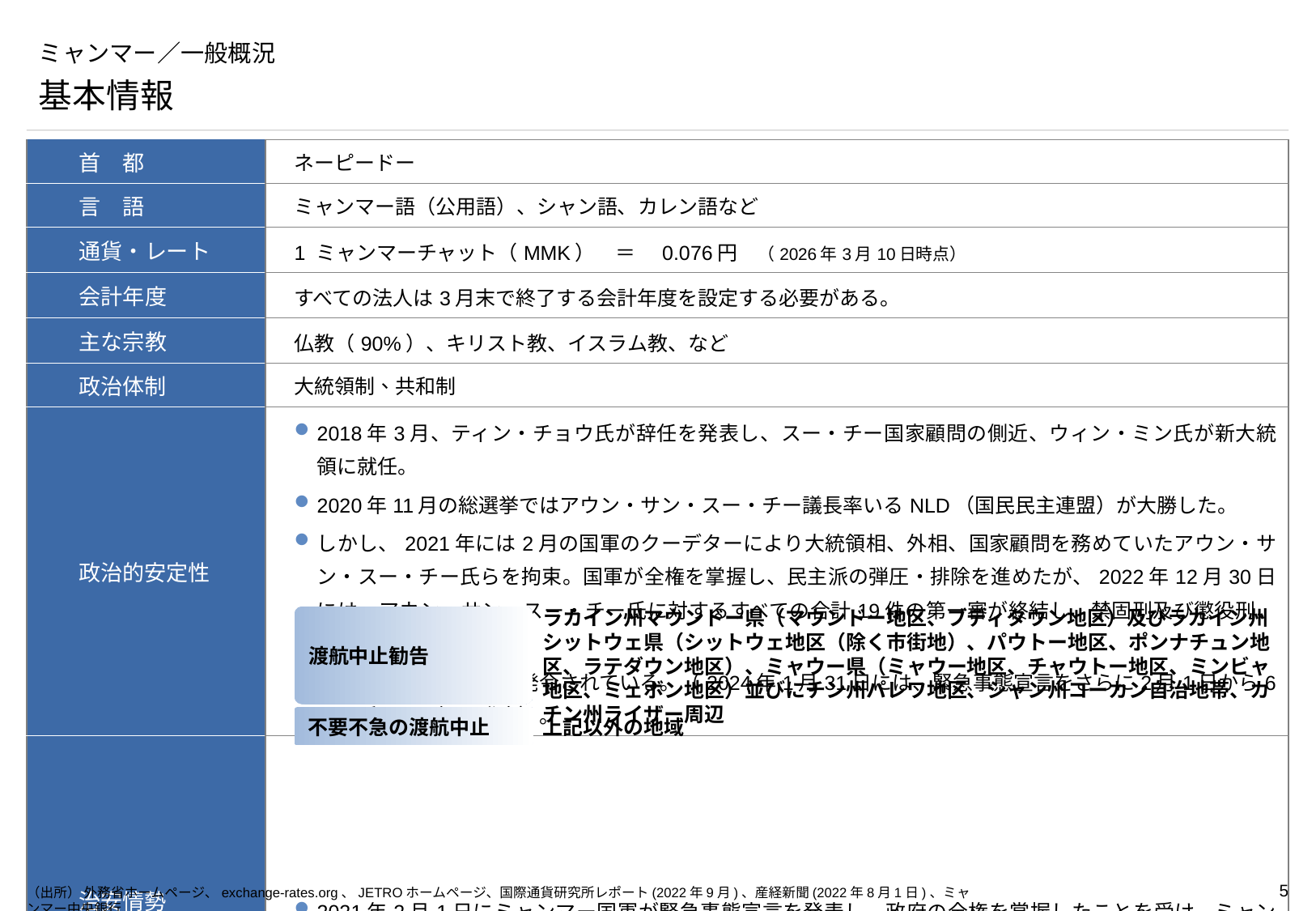

# ミャンマー／一般概況
基本情報
| 首　都 | ネーピードー |
| --- | --- |
| 言　語 | ミャンマー語（公用語）、シャン語、カレン語など |
| 通貨・レート | 1 ミャンマーチャット（MMK）　＝　0.076円　（2026年3月10日時点） |
| 会計年度 | すべての法人は3月末で終了する会計年度を設定する必要がある。 |
| 主な宗教 | 仏教（90%）、キリスト教、イスラム教、など |
| 政治体制 | 大統領制、共和制 |
| 政治的安定性 | 2018年3月、ティン・チョウ氏が辞任を発表し、スー・チー国家顧問の側近、ウィン・ミン氏が新大統領に就任。 2020年11月の総選挙ではアウン・サン・スー・チー議長率いるNLD（国民民主連盟）が大勝した。 しかし、2021年には2月の国軍のクーデターにより大統領相、外相、国家顧問を務めていたアウン・サン・スー・チー氏らを拘束。国軍が全権を掌握し、民主派の弾圧・排除を進めたが、2022年12月30日には、アウン・サン・スー・チー氏に対するすべての合計19件の第一審が終結し、禁固刑及び懲役刑、計33年となった。 全土に非常事態宣言が発令されている。（2024年1月31日には、緊急事態宣言をさらに2月1日から6か月延長する旨を発表）。 |
| 治安情勢 | 2021年2月1日にミャンマー国軍が緊急事態宣言を発表し、政府の全権を掌握したことを受け、ミャンマー全土で大規模な抗議デモが発生している。国軍が広範な地域で夜間外出禁止令及び集会禁止令を発表して取締りを強化したほか、治安当局がデモ隊を実力で鎮圧する動きが一部で見られ、これにより逮捕者及び多数の負傷者のほか、死者も発生しているため、ミャンマーへの不要不急の渡航は止めるよう外務省から通達が出ている。 |
ラカイン州マウンドー県（マウンドー地区、ブディタウン地区）及びラカイン州シットウェ県（シットウェ地区（除く市街地）、パウトー地区、ポンナチュン地区、ラテダウン地区）、ミャウー県（ミャウー地区、チャウトー地区、ミンビャ地区、ミェボン地区）並びにチン州パレワ地区、シャン州コーカン自治地帯、カチン州ライザー周辺
渡航中止勧告

不要不急の渡航中止
上記以外の地域
（出所） 外務省ホームページ、exchange-rates.org、JETROホームページ、国際通貨研究所レポート(2022年9月)、産経新聞(2022年8月1日)、ミャンマー中央銀行